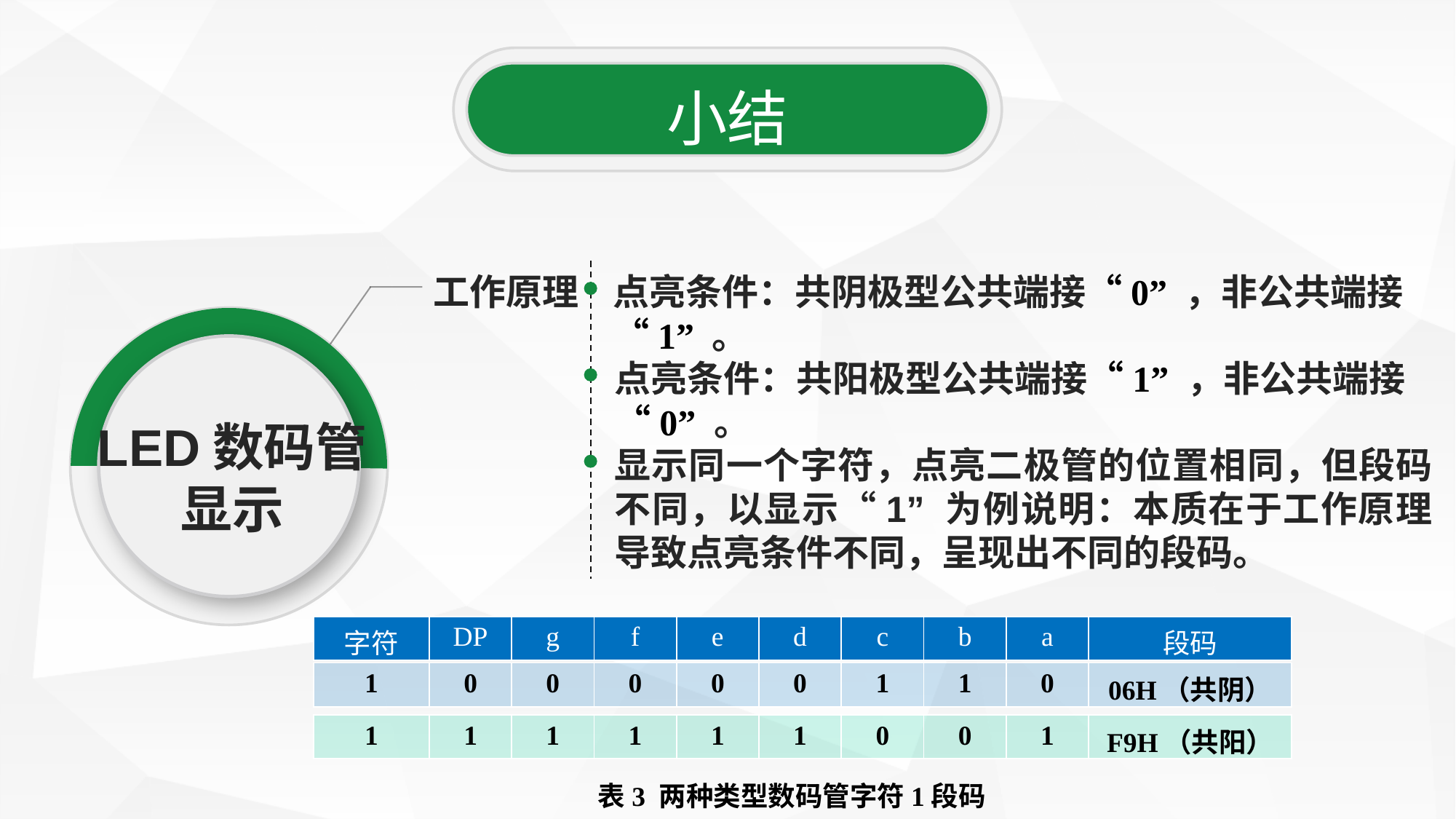

小结
工作原理
点亮条件：共阴极型公共端接“0” ，非公共端接“1” 。

点亮条件：共阳极型公共端接“1” ，非公共端接“0” 。

LED数码管
显示
显示同一个字符，点亮二极管的位置相同，但段码不同，以显示“1” 为例说明：本质在于工作原理导致点亮条件不同，呈现出不同的段码。

| 字符 | DP | g | f | e | d | c | b | a | 段码 |
| --- | --- | --- | --- | --- | --- | --- | --- | --- | --- |
| 1 | 0 | 0 | 0 | 0 | 0 | 1 | 1 | 0 | 06H（共阴） |
| --- | --- | --- | --- | --- | --- | --- | --- | --- | --- |
| 1 | 1 | 1 | 1 | 1 | 1 | 0 | 0 | 1 | F9H（共阳） |
| --- | --- | --- | --- | --- | --- | --- | --- | --- | --- |
表3 两种类型数码管字符1段码